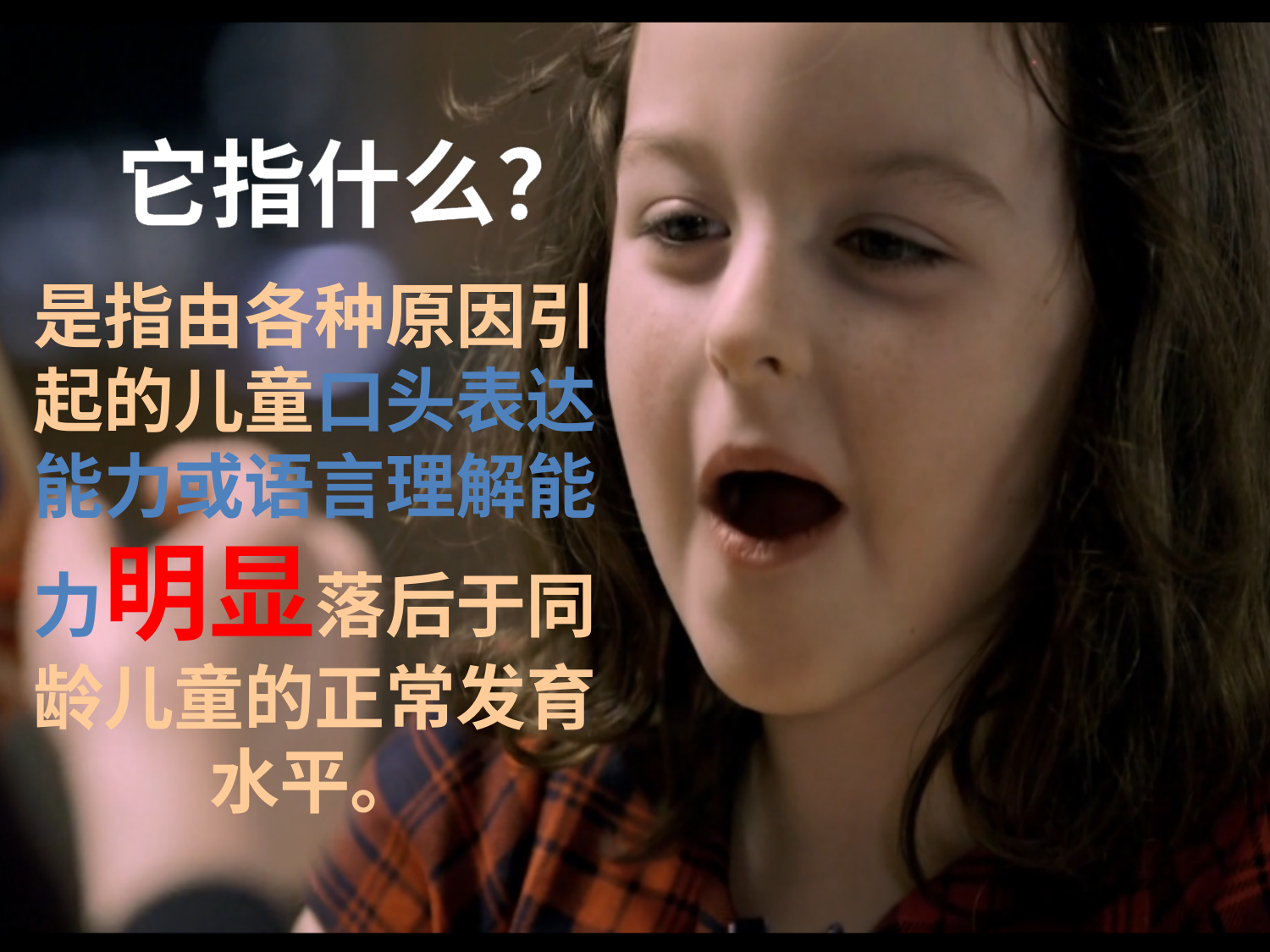

#
它指什么？
是指由各种原因引起的儿童口头表达能力或语言理解能力明显落后于同龄儿童的正常发育水平。